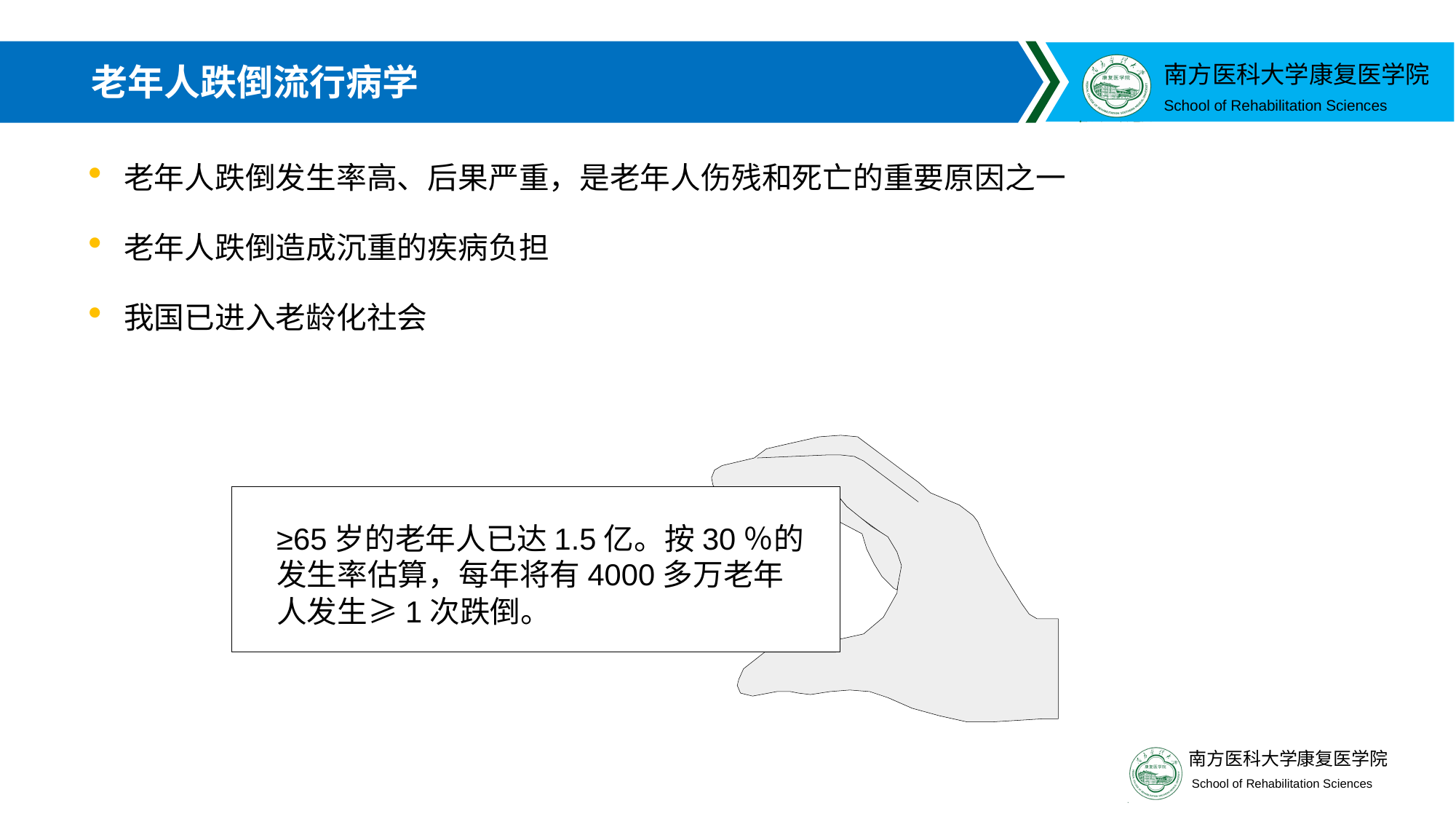

# 老年人跌倒流行病学
老年人跌倒发生率高、后果严重，是老年人伤残和死亡的重要原因之一
老年人跌倒造成沉重的疾病负担
我国已进入老龄化社会

≥65岁的老年人已达1.5亿。按30％的发生率估算，每年将有4000多万老年人发生≥1次跌倒。